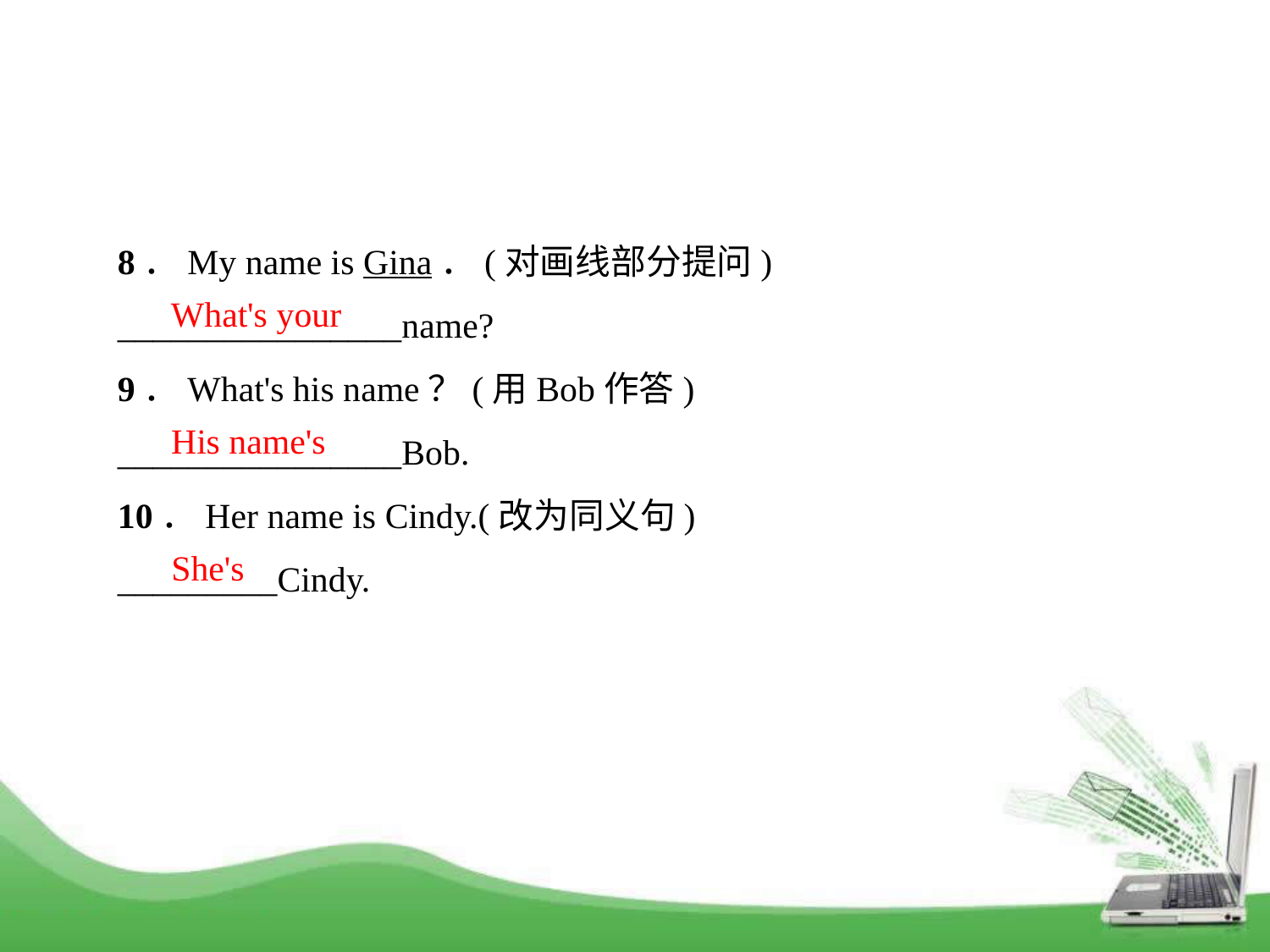

8．My name is Gina．(对画线部分提问)
________________name?
9．What's his name？(用Bob作答)
________________Bob.
10．Her name is Cindy.(改为同义句)
_________Cindy.
What's your
His name's
She's